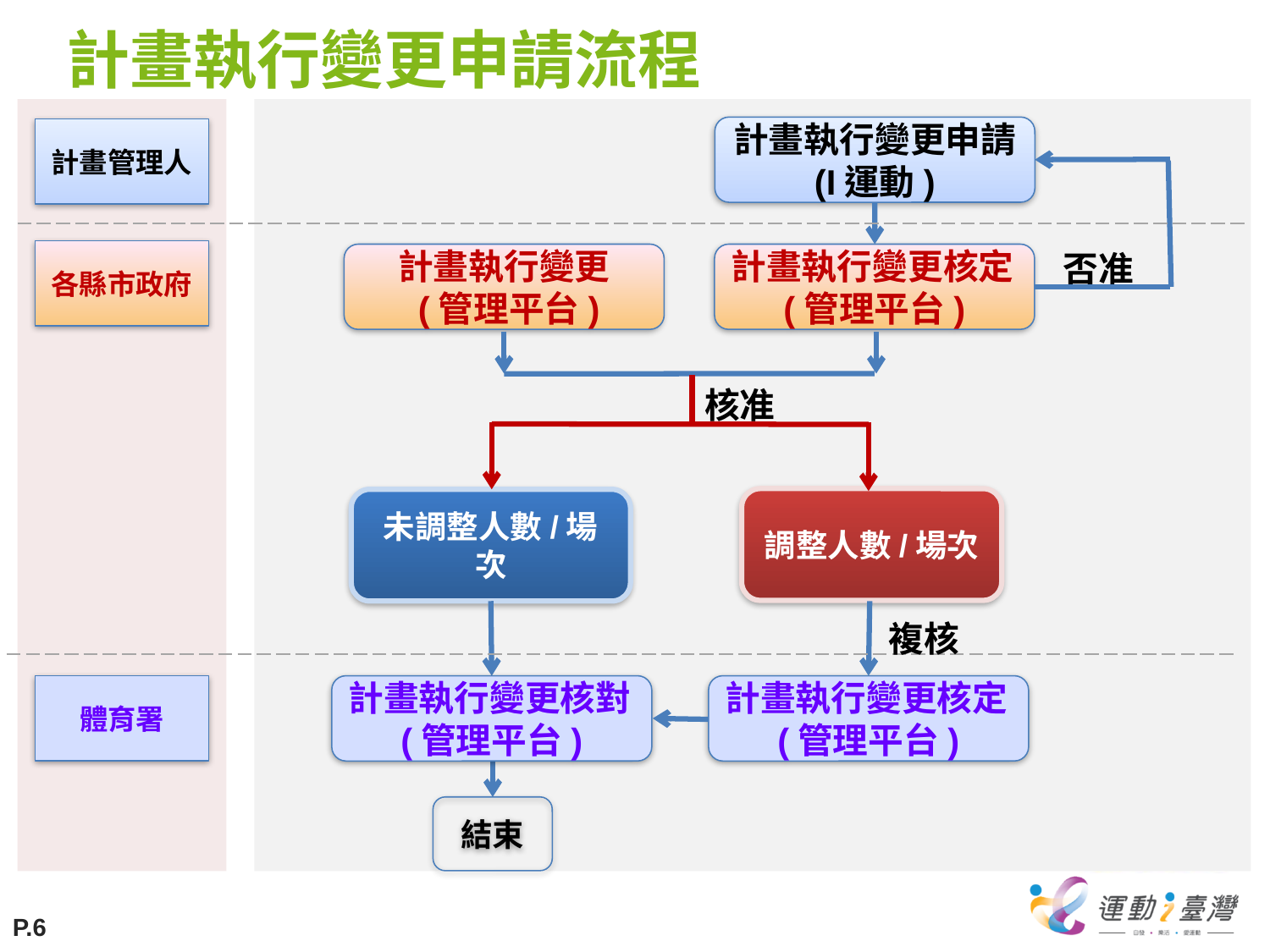

# 計畫執行變更申請流程

計畫執行變更申請
(I運動)
計畫管理人
各縣市政府
否准
計畫執行變更
 (管理平台)
計畫執行變更核定(管理平台)
核准
調整人數/場次
未調整人數/場次
複核
體育署
計畫執行變更核對(管理平台)
計畫執行變更核定(管理平台)
結束